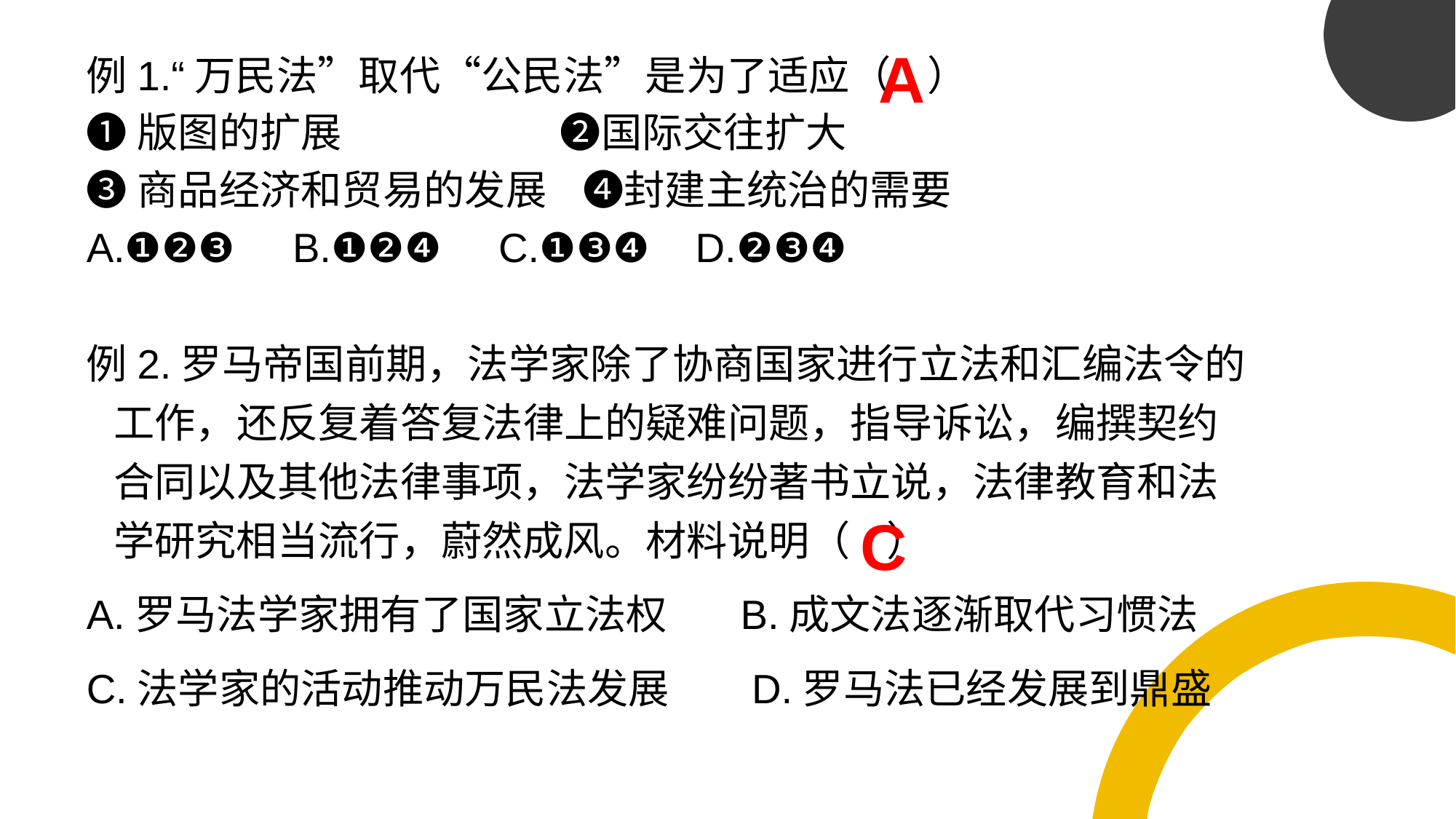

A
例1.“万民法”取代“公民法”是为了适应（    ）
❶版图的扩展                        ❷国际交往扩大
❸商品经济和贸易的发展    ❹封建主统治的需要
A.❶❷❸     B.❶❷❹     C.❶❸❹    D.❷❸❹

例2.罗马帝国前期，法学家除了协商国家进行立法和汇编法令的工作，还反复着答复法律上的疑难问题，指导诉讼，编撰契约合同以及其他法律事项，法学家纷纷著书立说，法律教育和法学研究相当流行，蔚然成风。材料说明（    ）
A.罗马法学家拥有了国家立法权       B.成文法逐渐取代习惯法
C.法学家的活动推动万民法发展        D.罗马法已经发展到鼎盛

C